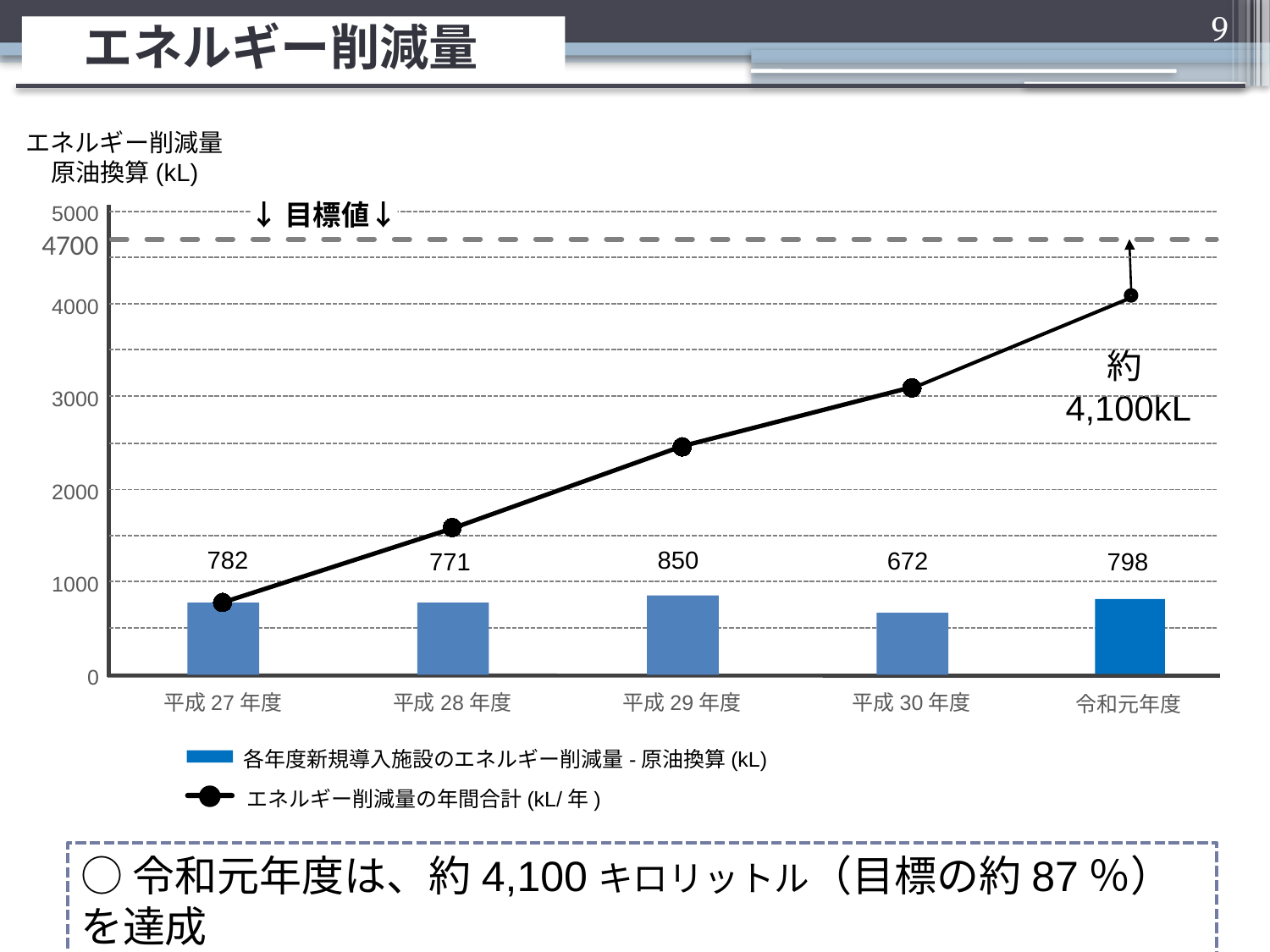

9
　エネルギー削減量
エネルギー削減量
原油換算(kL)
↓目標値↓
5000

4700

4000

約4,100kL

3000

2000

850
782
672
771
798
1000

0
平成27年度
平成28年度
平成29年度
平成30年度
令和元年度
各年度新規導入施設のエネルギー削減量-原油換算(kL)

エネルギー削減量の年間合計(kL/年)

○令和元年度は、約4,100キロリットル（目標の約87％）を達成